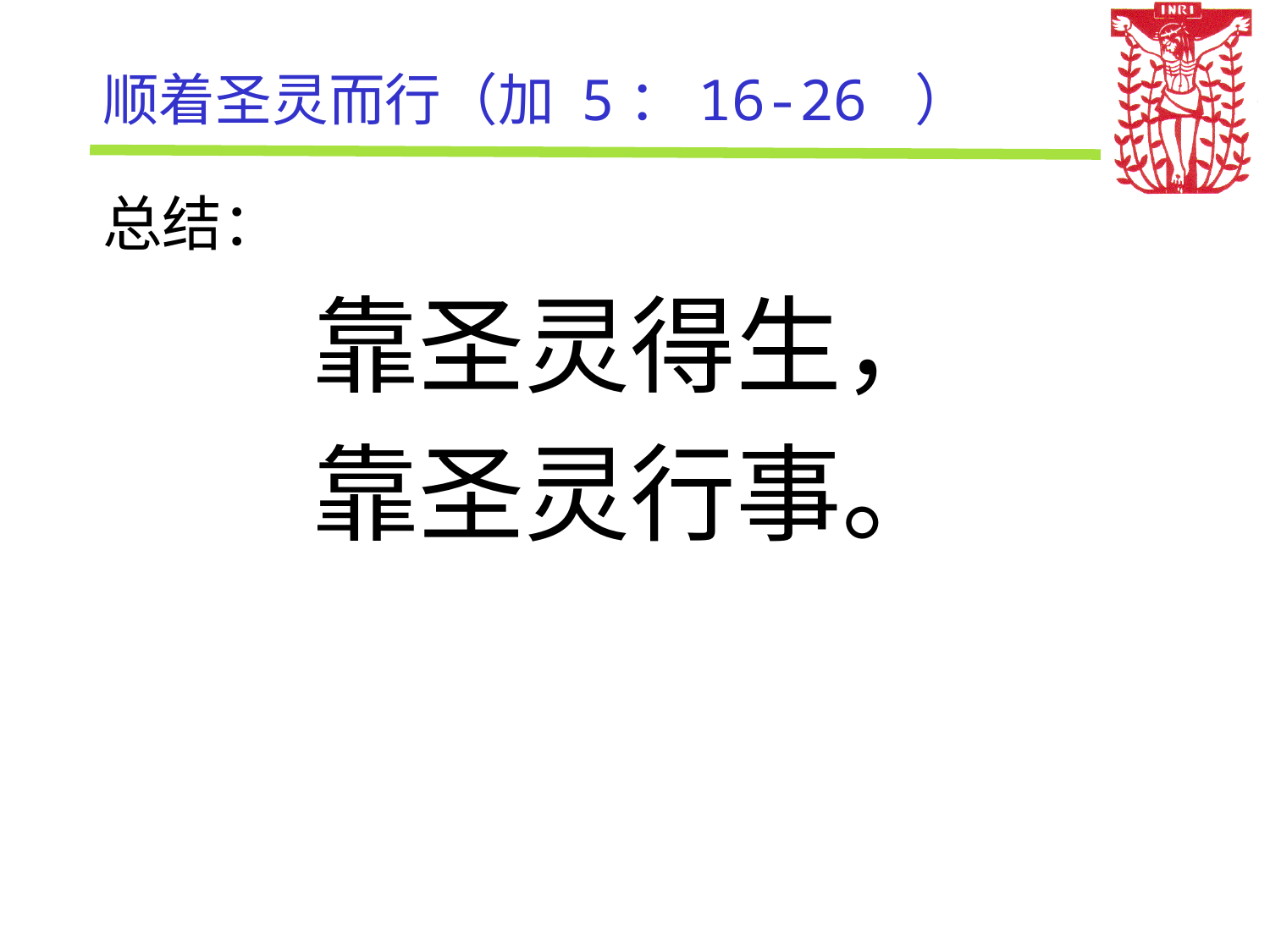

# 顺着圣灵而行（加 5：16-26 ）
总结：
 靠圣灵得生，
 靠圣灵行事。